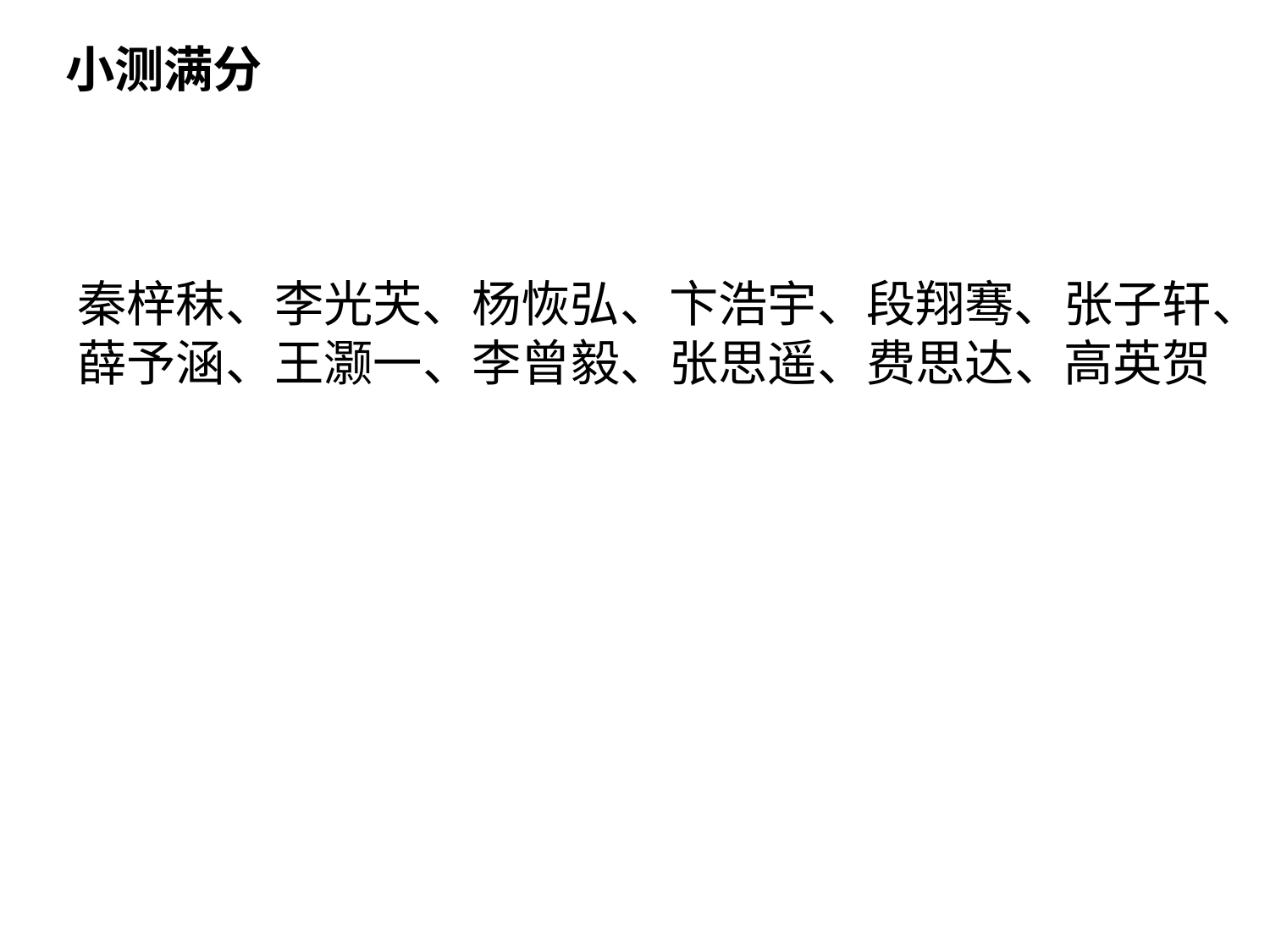

小测满分
秦梓秣、李光芖、杨恢弘、卞浩宇、段翔骞、张子轩、薛予涵、王灏一、李曾毅、张思遥、费思达、高英贺